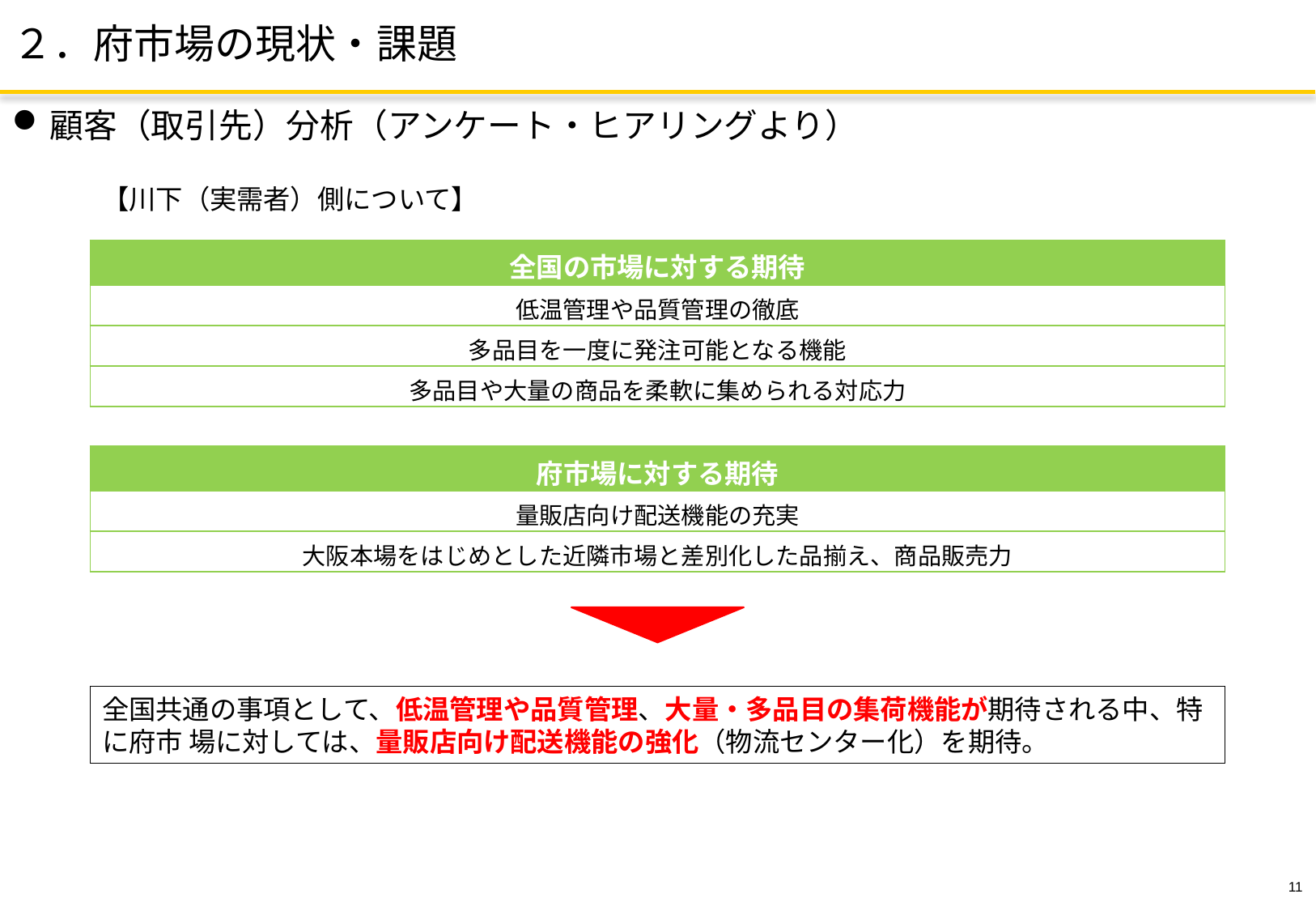

# ２．府市場の現状・課題
顧客（取引先）分析（アンケート・ヒアリングより）
【川下（実需者）側について】
| 全国の市場に対する期待 |
| --- |
| 低温管理や品質管理の徹底 |
| 多品目を一度に発注可能となる機能 |
| 多品目や大量の商品を柔軟に集められる対応力 |
| 府市場に対する期待 |
| --- |
| 量販店向け配送機能の充実 |
| 大阪本場をはじめとした近隣市場と差別化した品揃え、商品販売力 |

全国共通の事項として、低温管理や品質管理、大量・多品目の集荷機能が期待される中、特に府市 場に対しては、量販店向け配送機能の強化（物流センター化）を期待。
11